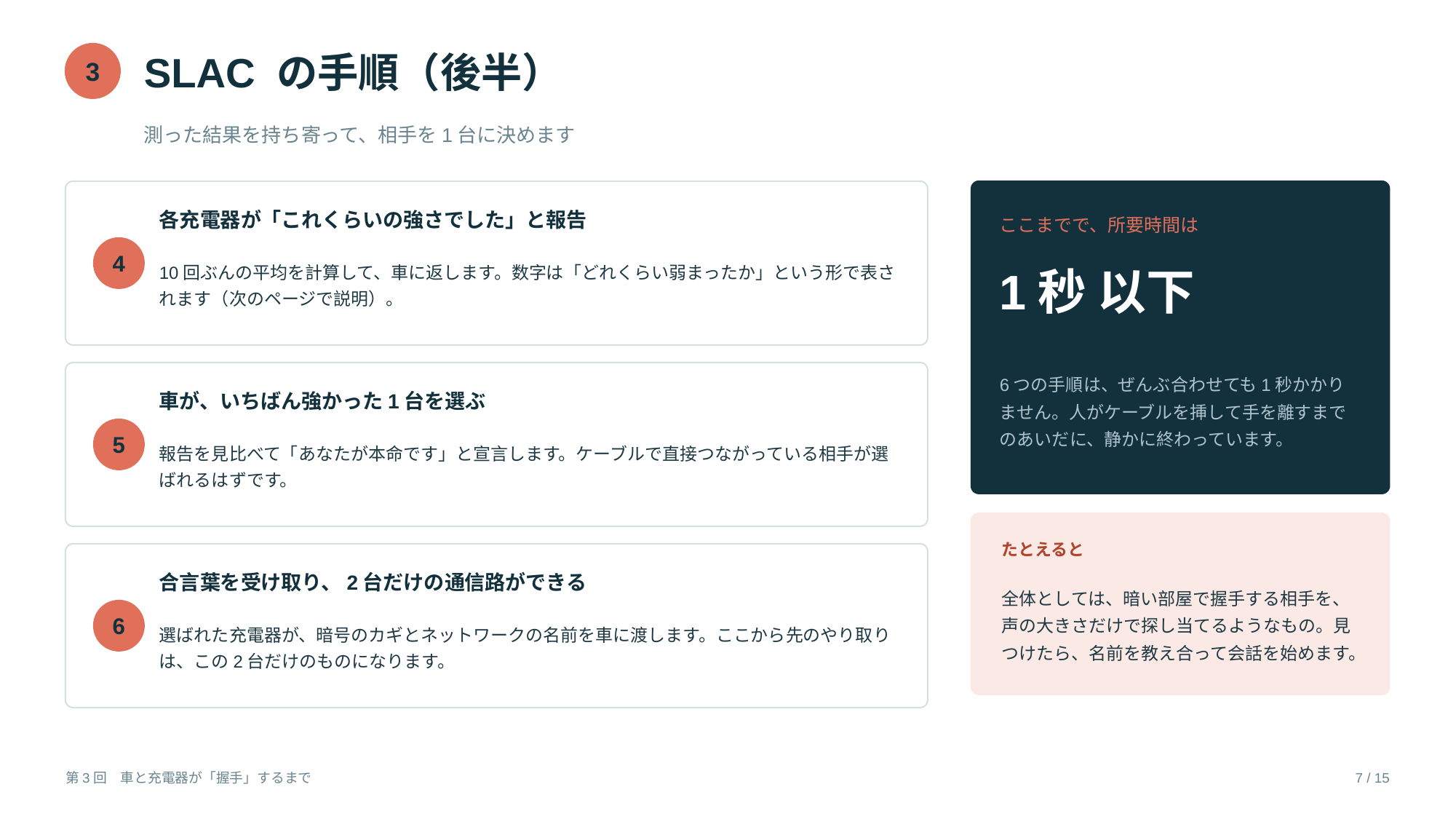

SLAC の手順（後半）

3
測った結果を持ち寄って、相手を1台に決めます

各充電器が「これくらいの強さでした」と報告
ここまでで、所要時間は

4
10回ぶんの平均を計算して、車に返します。数字は「どれくらい弱まったか」という形で表されます（次のページで説明）。
1秒 以下
6つの手順は、ぜんぶ合わせても1秒かかりません。人がケーブルを挿して手を離すまでのあいだに、静かに終わっています。

車が、いちばん強かった1台を選ぶ

5
報告を見比べて「あなたが本命です」と宣言します。ケーブルで直接つながっている相手が選ばれるはずです。

たとえると

合言葉を受け取り、2台だけの通信路ができる
全体としては、暗い部屋で握手する相手を、声の大きさだけで探し当てるようなもの。見つけたら、名前を教え合って会話を始めます。

6
選ばれた充電器が、暗号のカギとネットワークの名前を車に渡します。ここから先のやり取りは、この2台だけのものになります。
第3回　車と充電器が「握手」するまで
7 / 15